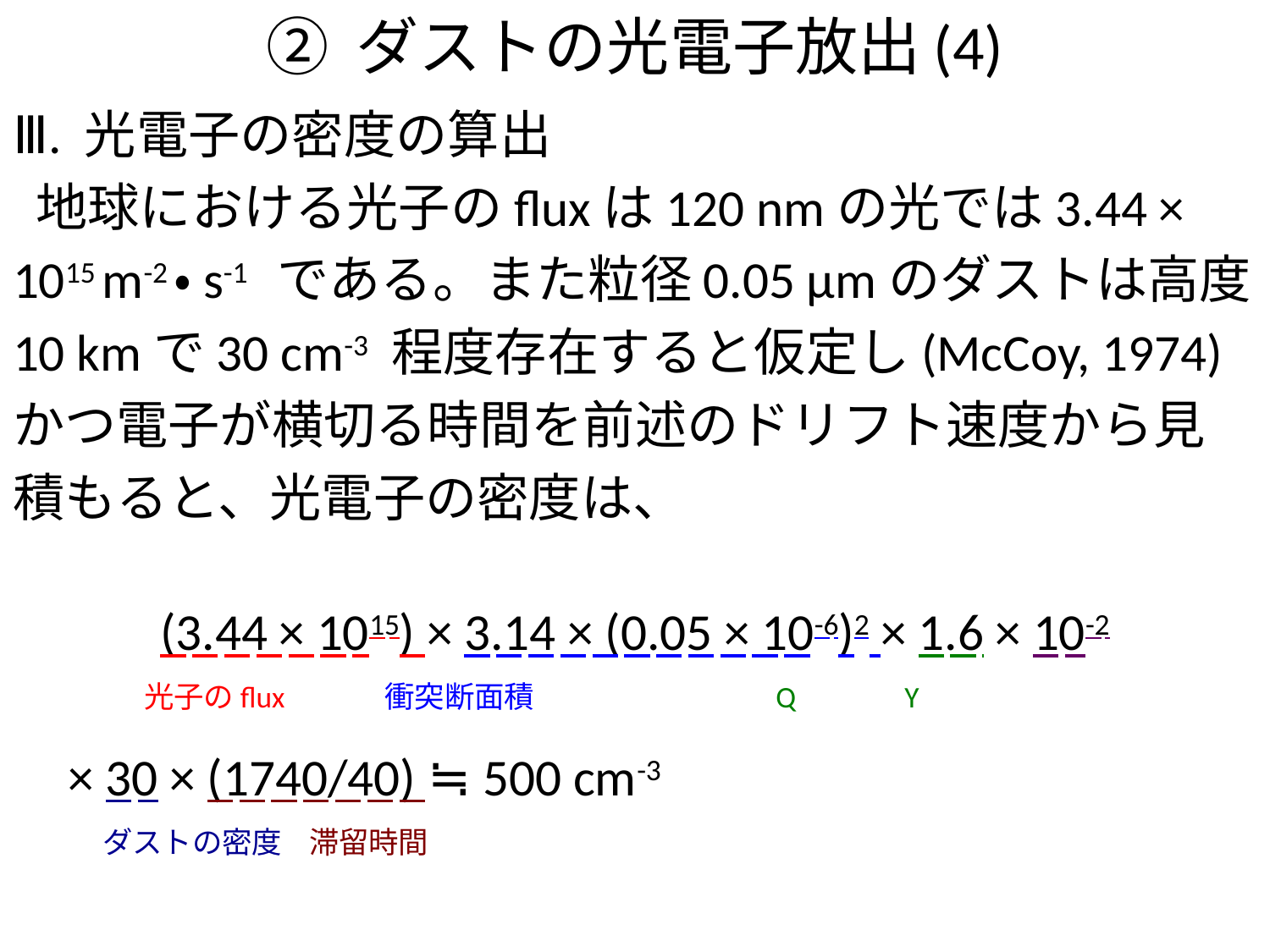

# ② ダストの光電子放出(4)
Ⅲ. 光電子の密度の算出
 地球における光子のfluxは120 nmの光では3.44 ×
1015 m-2・s-1  である。また粒径0.05 μmのダストは高度
10 kmで30 cm-3 程度存在すると仮定し(McCoy, 1974)
かつ電子が横切る時間を前述のドリフト速度から見
積もると、光電子の密度は、

(3.44 × 1015) × 3.14 × (0.05 × 10-6)2 × 1.6 × 10-2
	            光子のflux		             衝突断面積		                   Q 	   Y
				 × 30 × (1740/40) ≒ 500 cm-3
		   ダストの密度    滞留時間